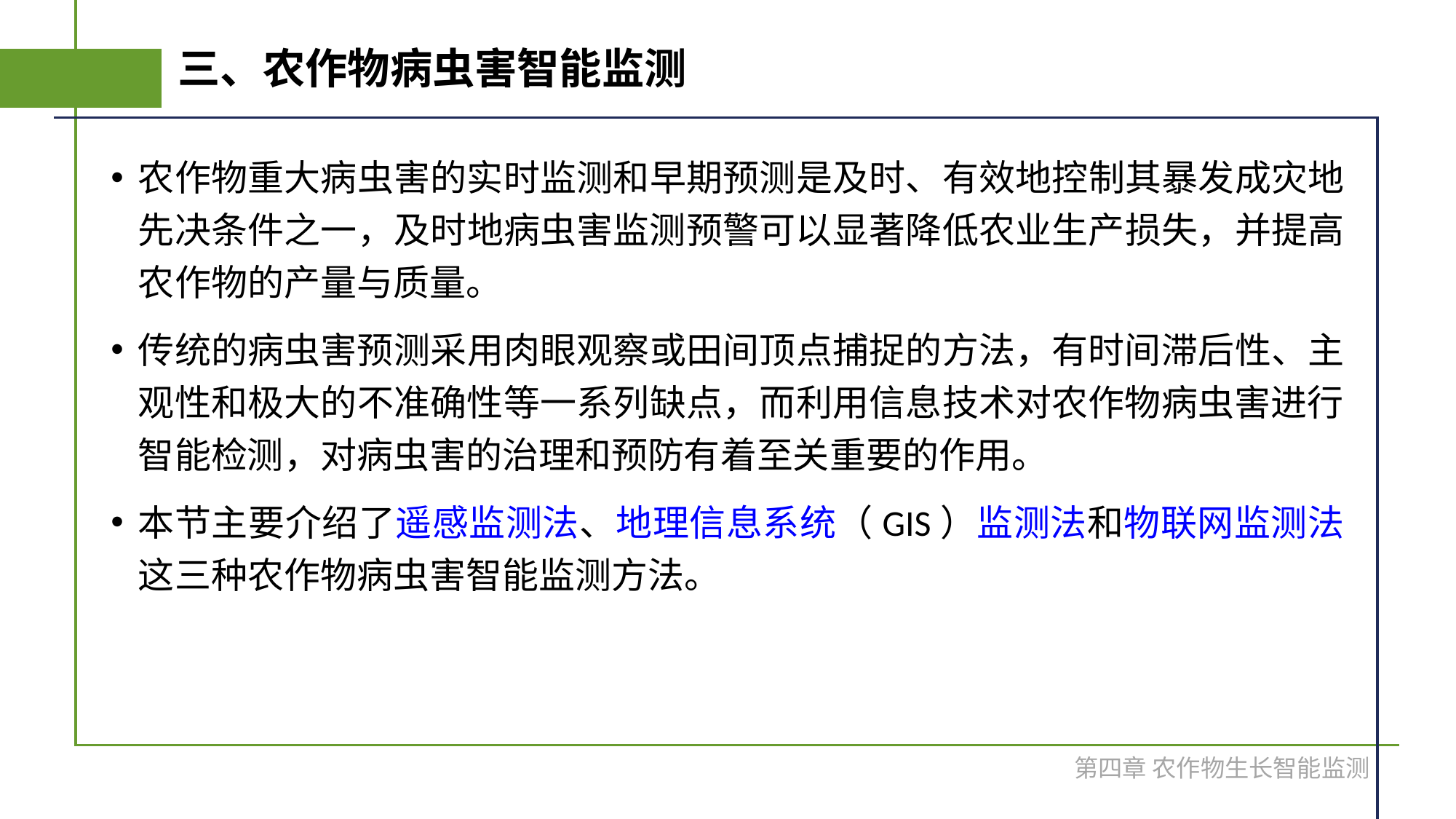

# 三、农作物病虫害智能监测
农作物重大病虫害的实时监测和早期预测是及时、有效地控制其暴发成灾地先决条件之一，及时地病虫害监测预警可以显著降低农业生产损失，并提高农作物的产量与质量。
传统的病虫害预测采用肉眼观察或田间顶点捕捉的方法，有时间滞后性、主观性和极大的不准确性等一系列缺点，而利用信息技术对农作物病虫害进行智能检测，对病虫害的治理和预防有着至关重要的作用。
本节主要介绍了遥感监测法、地理信息系统（GIS）监测法和物联网监测法这三种农作物病虫害智能监测方法。
第四章 农作物生长智能监测